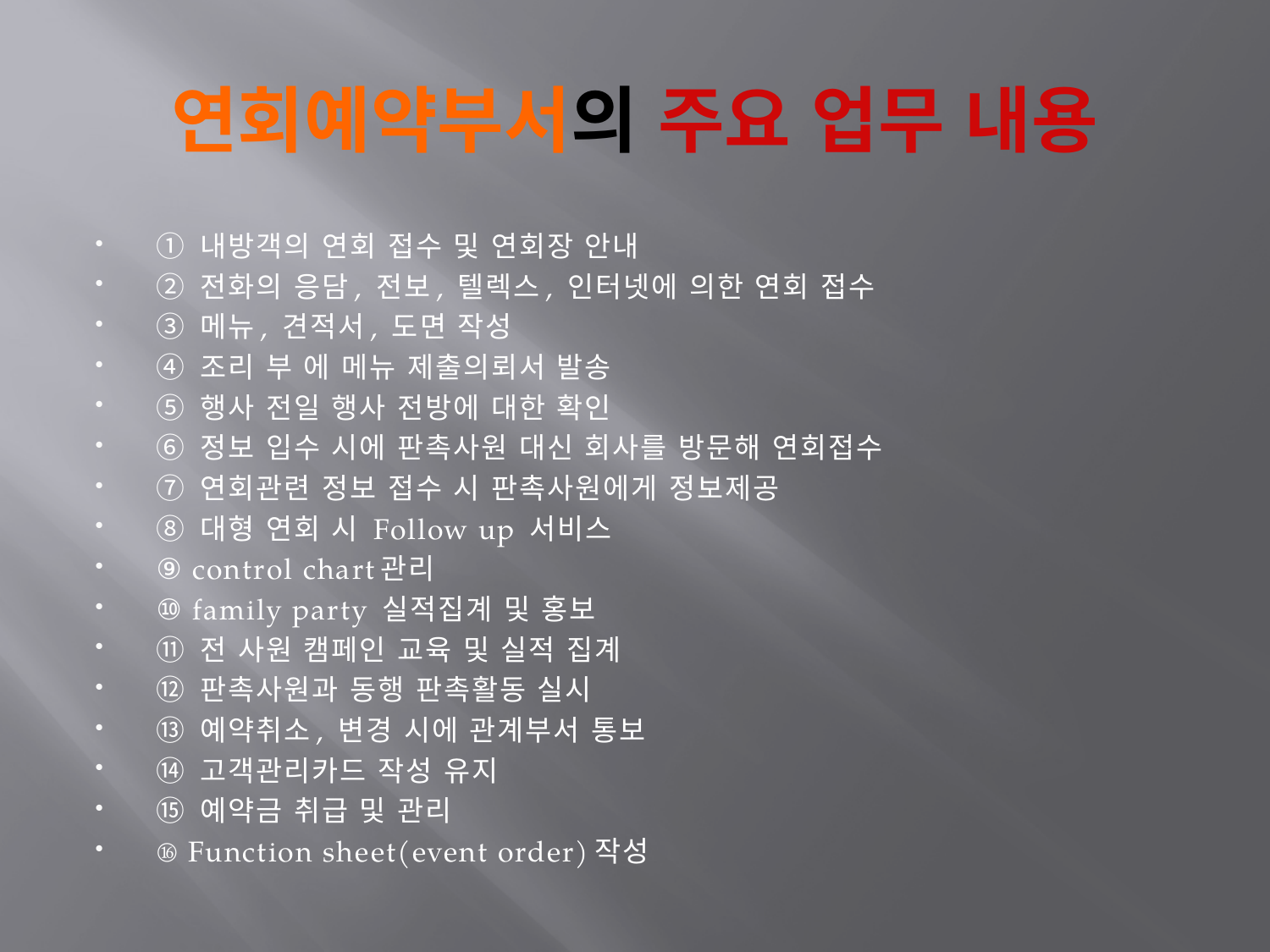

# 연회예약부서의 주요 업무 내용
① 내방객의 연회 접수 및 연회장 안내
② 전화의 응담, 전보, 텔렉스, 인터넷에 의한 연회 접수
③ 메뉴, 견적서, 도면 작성
④ 조리 부 에 메뉴 제출의뢰서 발송
⑤ 행사 전일 행사 전방에 대한 확인
⑥ 정보 입수 시에 판촉사원 대신 회사를 방문해 연회접수
⑦ 연회관련 정보 접수 시 판촉사원에게 정보제공
⑧ 대형 연회 시 Follow up 서비스
⑨ control chart관리
⑩ family party 실적집계 및 홍보
⑪ 전 사원 캠페인 교육 및 실적 집계
⑫ 판촉사원과 동행 판촉활동 실시
⑬ 예약취소, 변경 시에 관계부서 통보
⑭ 고객관리카드 작성 유지
⑮ 예약금 취급 및 관리
⑯ Function sheet(event order)작성